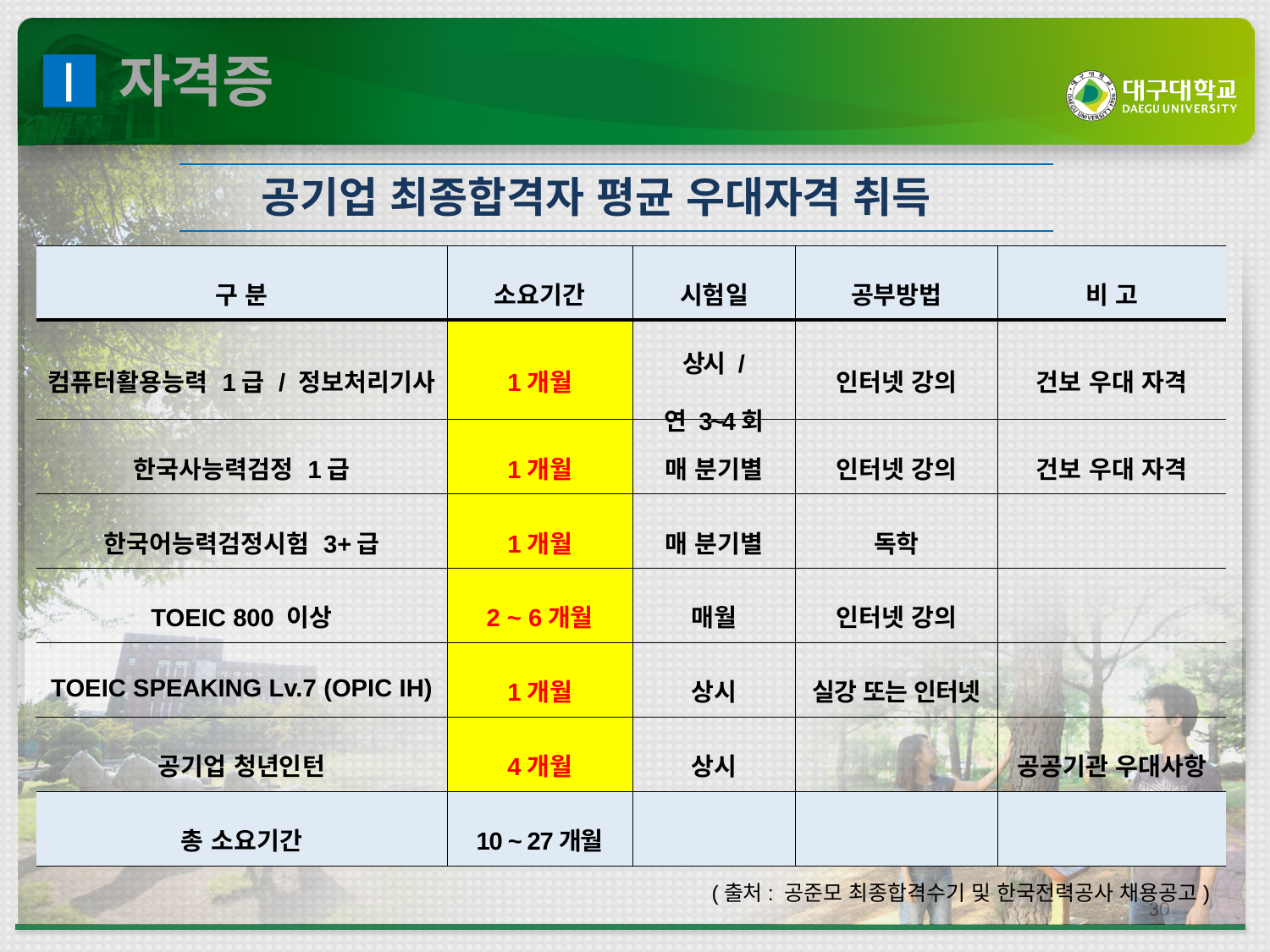

자격증
Ⅰ

공기업 최종합격자 평균 우대자격 취득

| 구 분 | 소요기간 | 시험일 | 공부방법 | 비 고 |
| --- | --- | --- | --- | --- |
| 컴퓨터활용능력 1급 / 정보처리기사 | 1개월 | 상시 / 연 3~4회 | 인터넷 강의 | 건보 우대 자격 |
| 한국사능력검정 1급 | 1개월 | 매 분기별 | 인터넷 강의 | 건보 우대 자격 |
| 한국어능력검정시험 3+급 | 1개월 | 매 분기별 | 독학 |  |
| TOEIC 800 이상 | 2 ~ 6개월 | 매월 | 인터넷 강의 |  |
| TOEIC SPEAKING Lv.7 (OPIC IH) | 1개월 | 상시 | 실강 또는 인터넷 |  |
| 공기업 청년인턴 | 4개월 | 상시 |  | 공공기관 우대사항 |
| 총 소요기간 | 10 ~ 27개월 |  |  |  |
(출처: 공준모 최종합격수기 및 한국전력공사 채용공고)
30